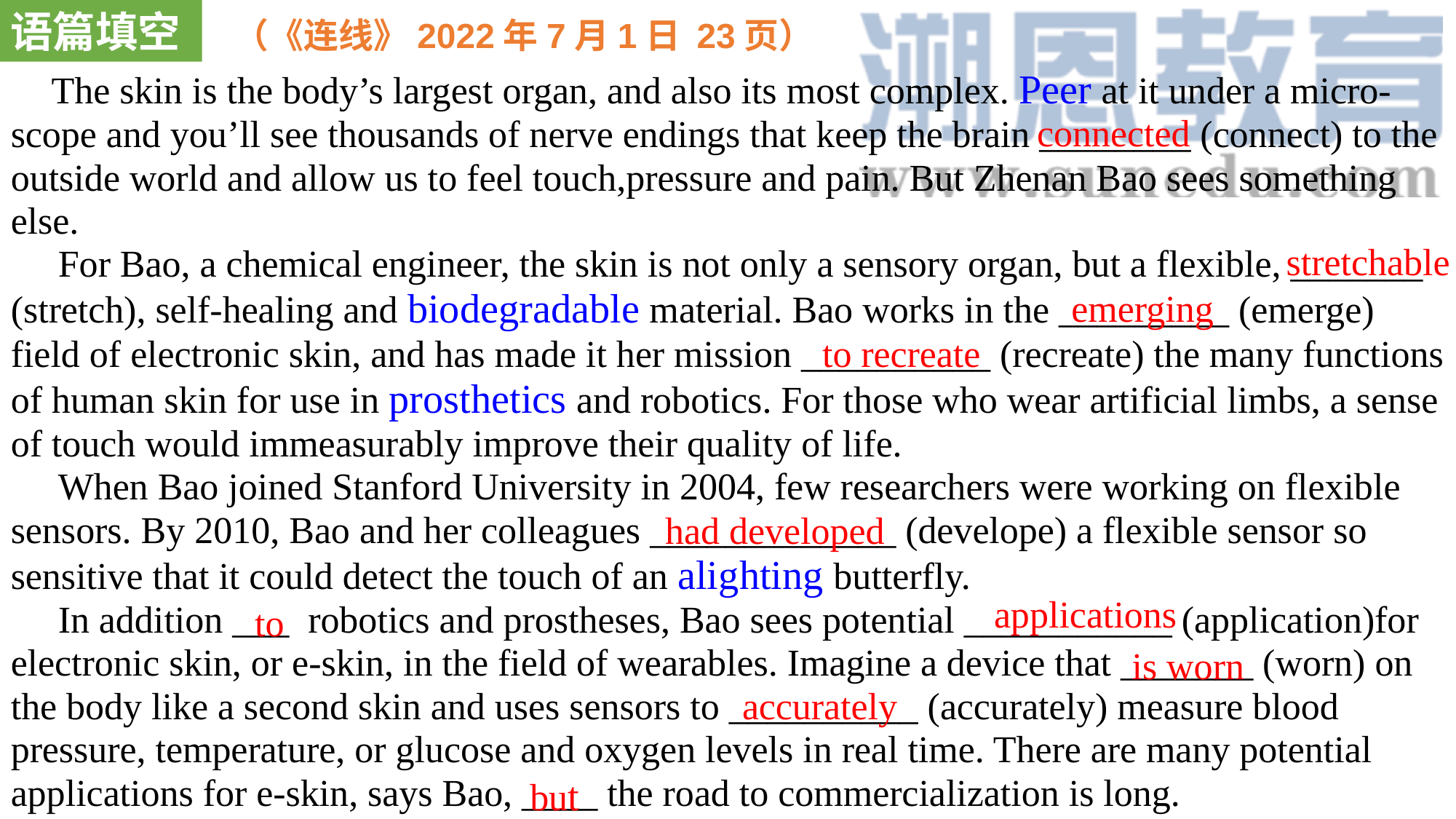

语篇填空
（《连线》2022年7月1日 23页）
    The skin is the body’s largest organ, and also its most complex. Peer at it under a micro-scope and you’ll see thousands of nerve endings that keep the brain ________ (connect) to the outside world and allow us to feel touch,pressure and pain. But Zhenan Bao sees something else.
     For Bao, a chemical engineer, the skin is not only a sensory organ, but a flexible, _______ (stretch), self-healing and biodegradable material. Bao works in the _________ (emerge) field of electronic skin, and has made it her mission __________ (recreate) the many functions of human skin for use in prosthetics and robotics. For those who wear artificial limbs, a sense of touch would immeasurably improve their quality of life.
     When Bao joined Stanford University in 2004, few researchers were working on flexible sensors. By 2010, Bao and her colleagues _____________ (develope) a flexible sensor so sensitive that it could detect the touch of an alighting butterfly.
     In addition ___  robotics and prostheses, Bao sees potential ___________ (application)for electronic skin, or e-skin, in the field of wearables. Imagine a device that _______ (worn) on the body like a second skin and uses sensors to __________ (accurately) measure blood pressure, temperature, or glucose and oxygen levels in real time. There are many potential applications for e-skin, says Bao, ____ the road to commercialization is long.
connected
stretchable
emerging
to recreate
had developed
applications
to
is worn
accurately
but